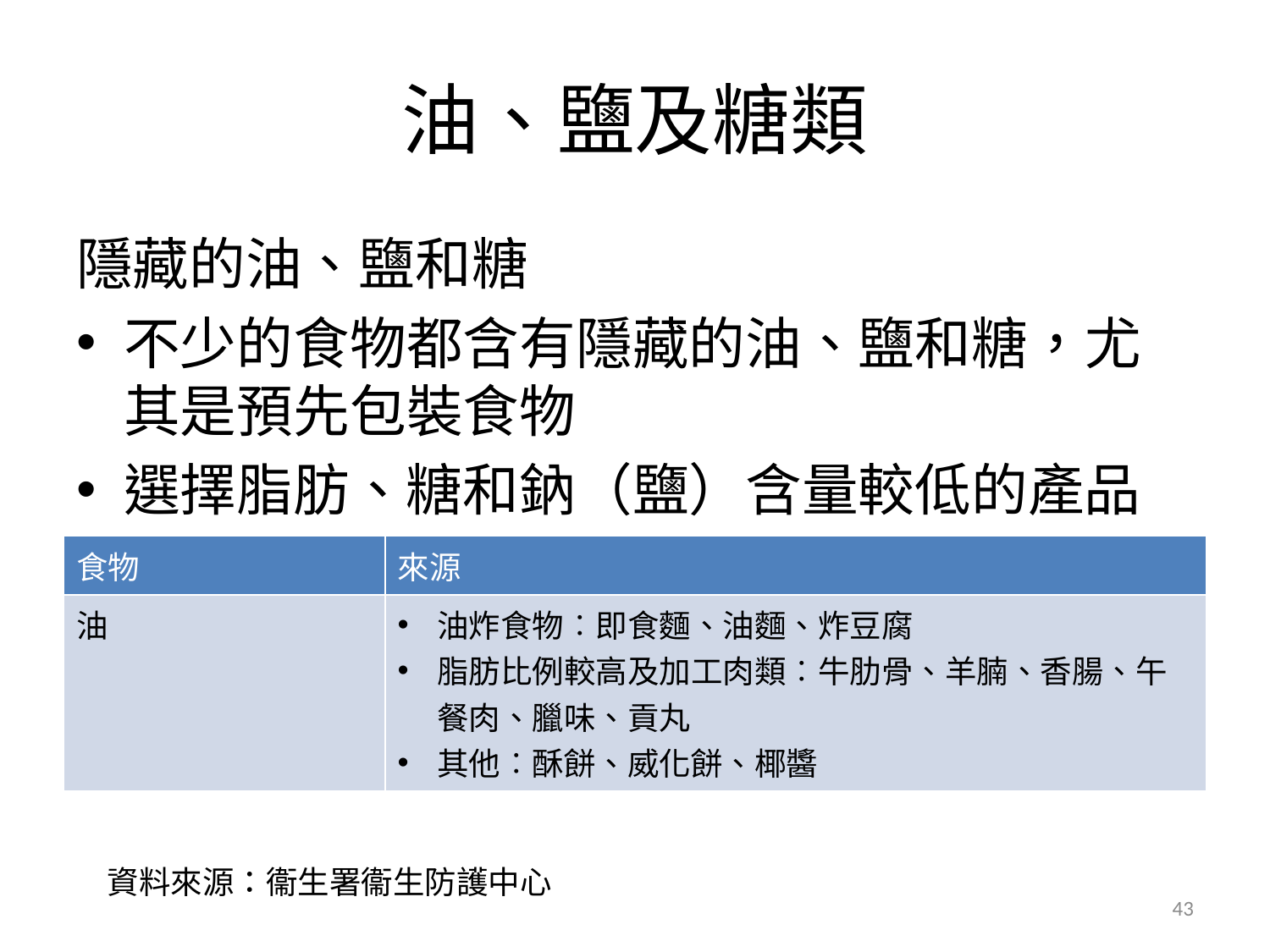

# 油、鹽及糖類
隱藏的油、鹽和糖
不少的食物都含有隱藏的油、鹽和糖，尤其是預先包裝食物
選擇脂肪、糖和鈉（鹽）含量較低的產品
| 食物 | 來源 |
| --- | --- |
| 油 | 油炸食物︰即食麵、油麵、炸豆腐 脂肪比例較高及加工肉類︰牛肋骨、羊腩、香腸、午餐肉、臘味、貢丸 其他︰酥餅、威化餅、椰醬 |
資料來源：衞生署衞生防護中心
43